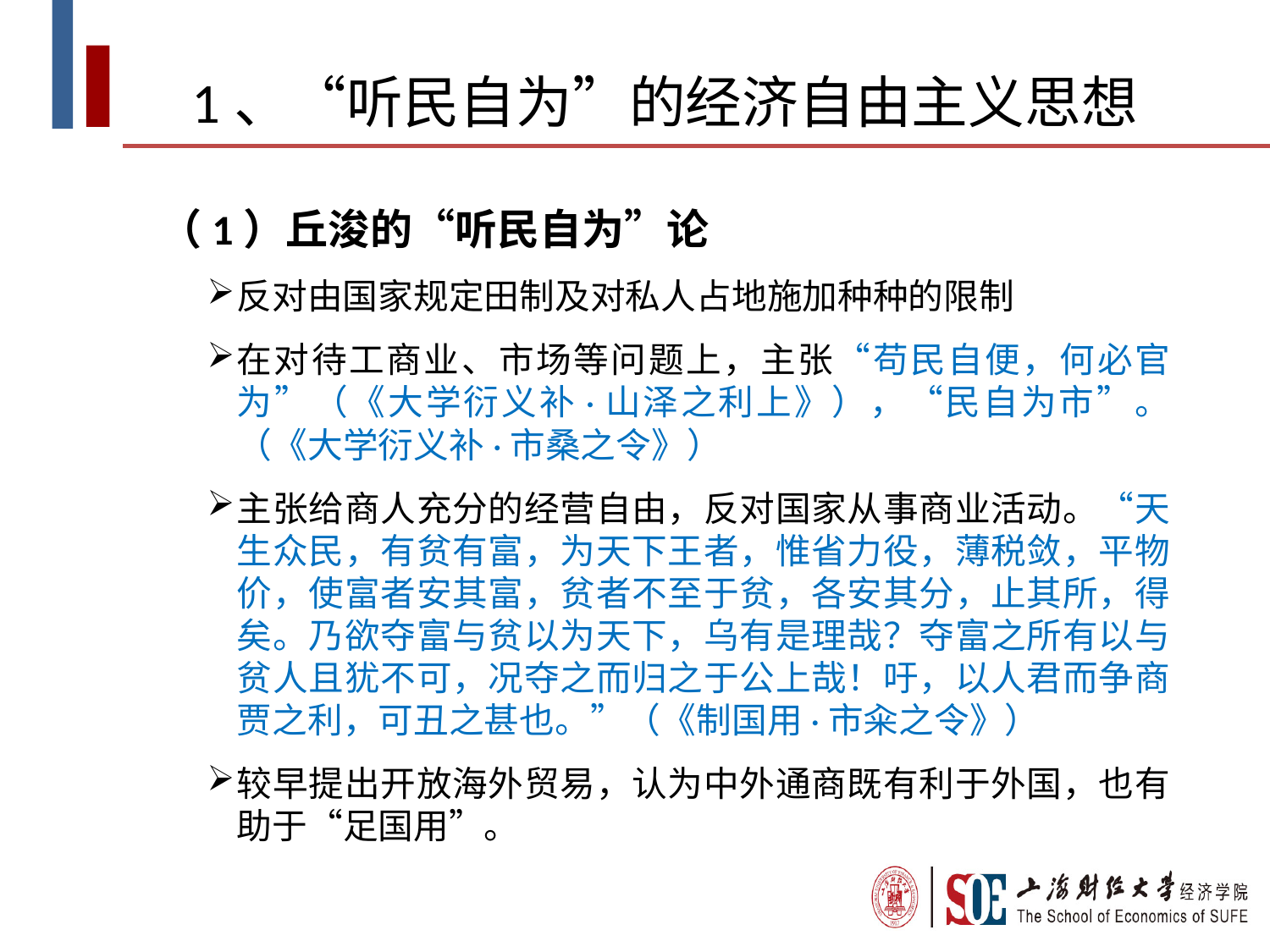

# 1、“听民自为”的经济自由主义思想
（1）丘浚的“听民自为”论
反对由国家规定田制及对私人占地施加种种的限制
在对待工商业、市场等问题上，主张“苟民自便，何必官为”（《大学衍义补·山泽之利上》），“民自为市”。（《大学衍义补·市桑之令》）
主张给商人充分的经营自由，反对国家从事商业活动。“天生众民，有贫有富，为天下王者，惟省力役，薄税敛，平物价，使富者安其富，贫者不至于贫，各安其分，止其所，得矣。乃欲夺富与贫以为天下，乌有是理哉？夺富之所有以与贫人且犹不可，况夺之而归之于公上哉！吁，以人君而争商贾之利，可丑之甚也。”（《制国用·市籴之令》）
较早提出开放海外贸易，认为中外通商既有利于外国，也有助于“足国用”。